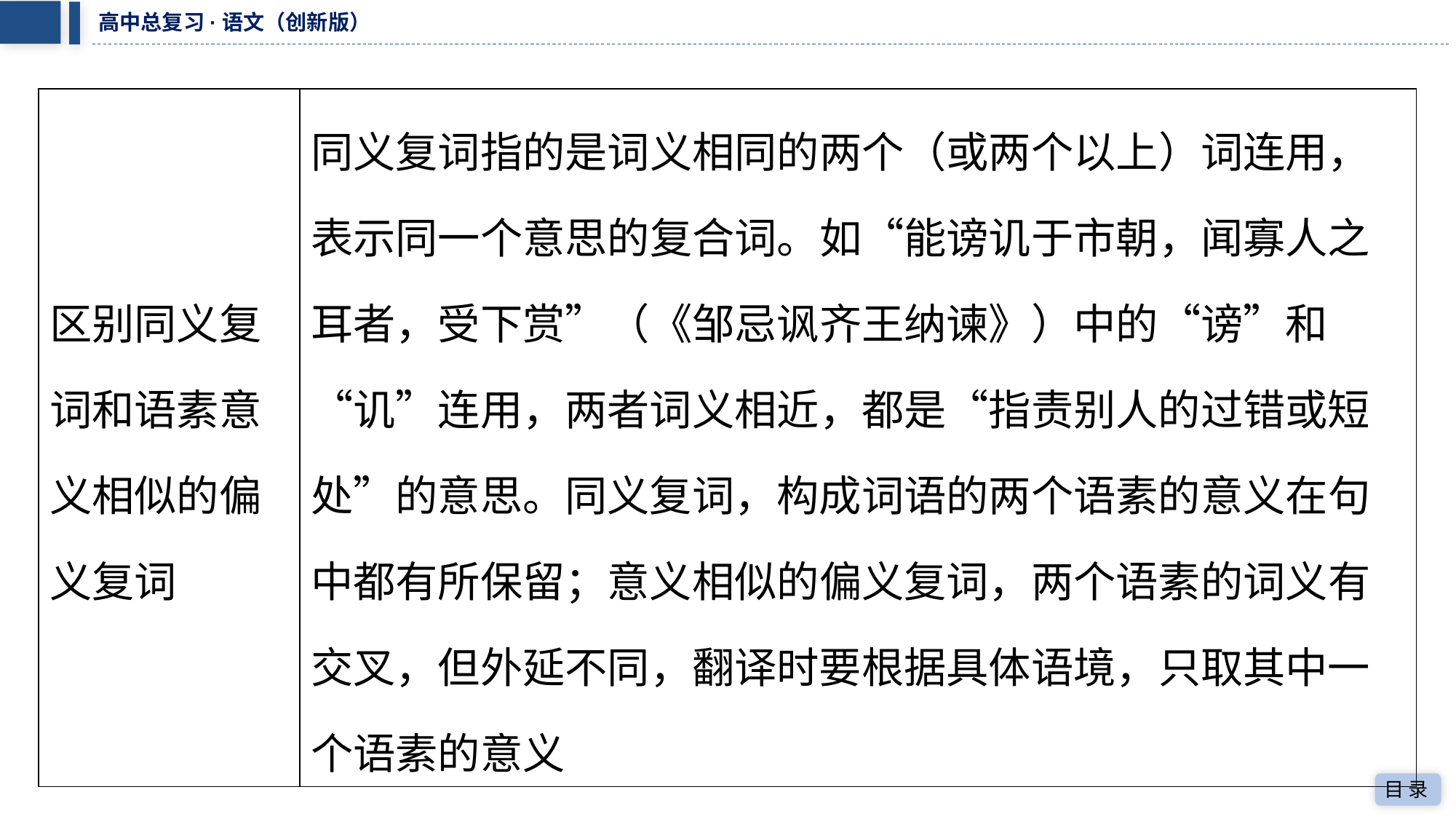

| 区别同义复 词和语素意 义相似的偏 义复词 | 同义复词指的是词义相同的两个（或两个以上）词连用， 表示同一个意思的复合词。如“能谤讥于市朝，闻寡人之 耳者，受下赏”（《邹忌讽齐王纳谏》）中的“谤”和 “讥”连用，两者词义相近，都是“指责别人的过错或短 处”的意思。同义复词，构成词语的两个语素的意义在句 中都有所保留；意义相似的偏义复词，两个语素的词义有 交叉，但外延不同，翻译时要根据具体语境，只取其中一 个语素的意义 |
| --- | --- |